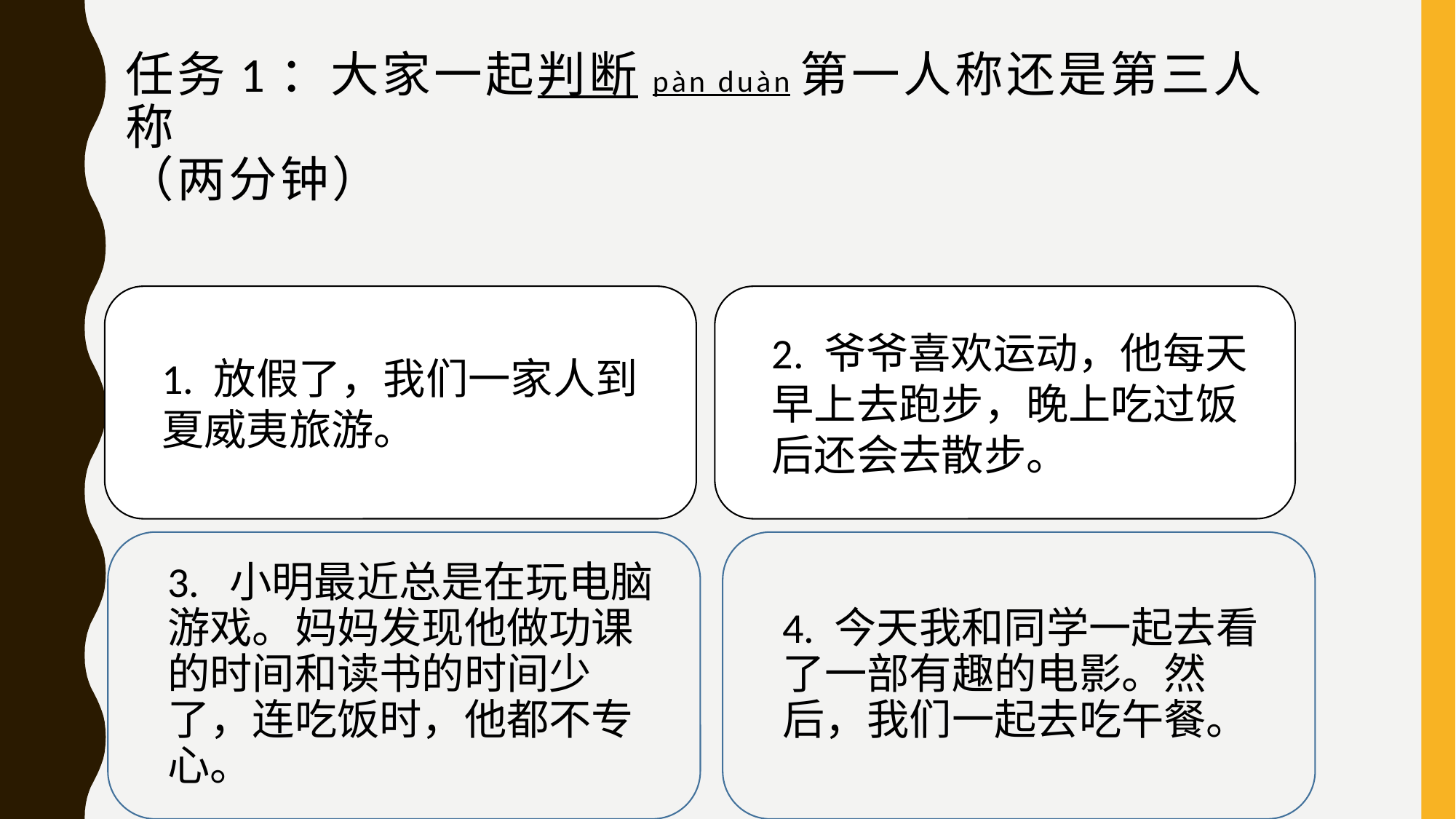

# 任务1：大家一起判断pàn duàn第一人称还是第三人称 （两分钟）

1. 放假了，我们一家人到夏威夷旅游。
2. 爷爷喜欢运动，他每天早上去跑步，晚上吃过饭后还会去散步。
4. 今天我和同学一起去看了一部有趣的电影。然后，我们一起去吃午餐。
3.  小明最近总是在玩电脑游戏。妈妈发现他做功课的时间和读书的时间少了，连吃饭时，他都不专心。